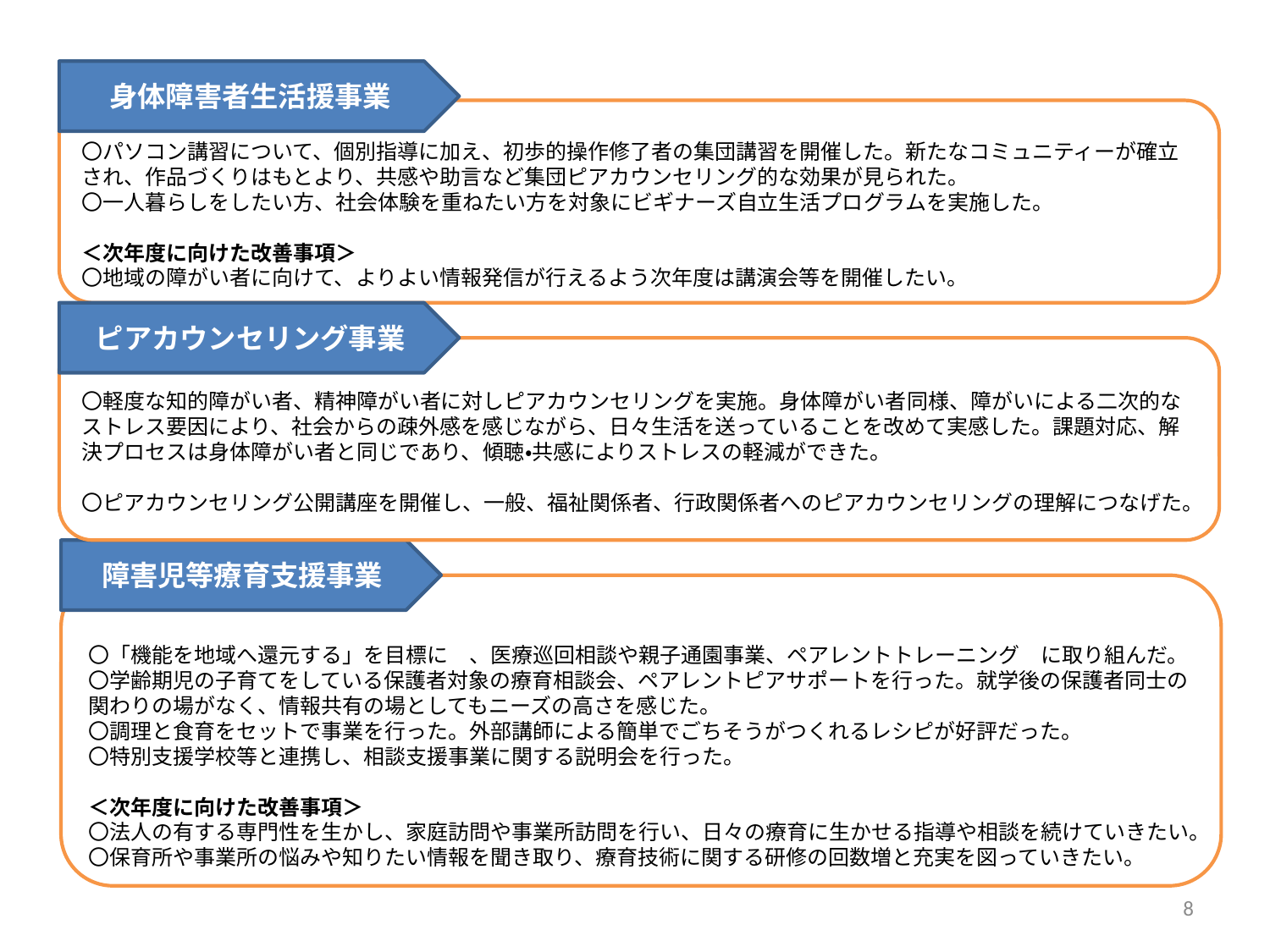

#
身体障害者生活援事業

〇パソコン講習について、個別指導に加え、初歩的操作修了者の集団講習を開催した。新たなコミュニティーが確立され、作品づくりはもとより、共感や助言など集団ピアカウンセリング的な効果が見られた。
〇一人暮らしをしたい方、社会体験を重ねたい方を対象にビギナーズ自立生活プログラムを実施した。

＜次年度に向けた改善事項＞
〇地域の障がい者に向けて、よりよい情報発信が行えるよう次年度は講演会等を開催したい。

ピアカウンセリング事業

〇軽度な知的障がい者、精神障がい者に対しピアカウンセリングを実施。身体障がい者同様、障がいによる二次的なストレス要因により、社会からの疎外感を感じながら、日々生活を送っていることを改めて実感した。課題対応、解決プロセスは身体障がい者と同じであり、傾聴・共感によりストレスの軽減ができた。

〇ピアカウンセリング公開講座を開催し、一般、福祉関係者、行政関係者へのピアカウンセリングの理解につなげた。
障害児等療育支援事業

〇「機能を地域へ還元する」を目標に　、医療巡回相談や親子通園事業、ペアレントトレーニング　に取り組んだ。
〇学齢期児の子育てをしている保護者対象の療育相談会、ペアレントピアサポートを行った。就学後の保護者同士の関わりの場がなく、情報共有の場としてもニーズの高さを感じた。
〇調理と食育をセットで事業を行った。外部講師による簡単でごちそうがつくれるレシピが好評だった。
〇特別支援学校等と連携し、相談支援事業に関する説明会を行った。

＜次年度に向けた改善事項＞
〇法人の有する専門性を生かし、家庭訪問や事業所訪問を行い、日々の療育に生かせる指導や相談を続けていきたい。
〇保育所や事業所の悩みや知りたい情報を聞き取り、療育技術に関する研修の回数増と充実を図っていきたい。

8